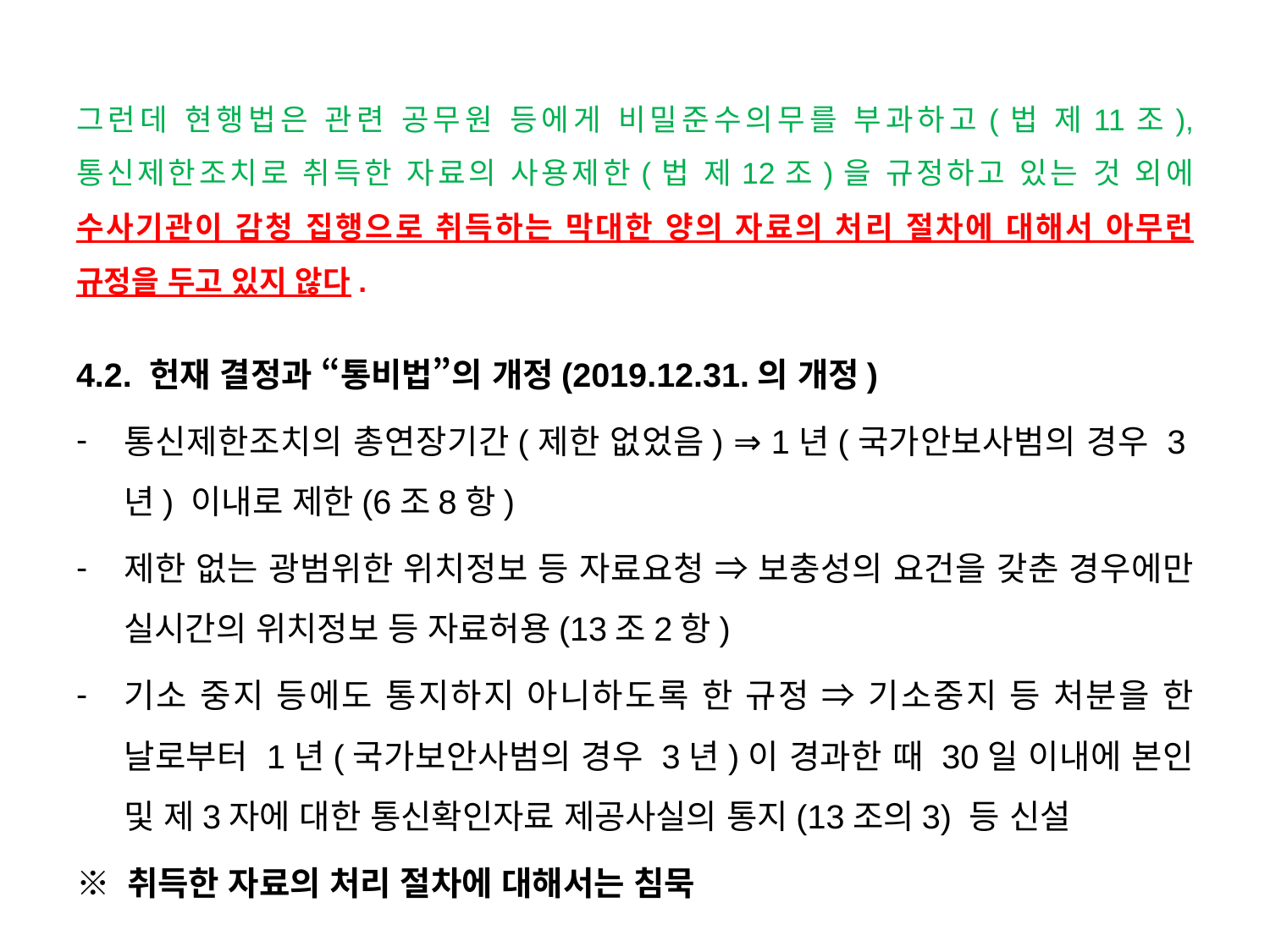

그런데 현행법은 관련 공무원 등에게 비밀준수의무를 부과하고(법 제11조), 통신제한조치로 취득한 자료의 사용제한(법 제12조)을 규정하고 있는 것 외에 수사기관이 감청 집행으로 취득하는 막대한 양의 자료의 처리 절차에 대해서 아무런 규정을 두고 있지 않다.

4.2. 헌재 결정과 “통비법”의 개정(2019.12.31.의 개정)
통신제한조치의 총연장기간(제한 없었음) ⇒ 1년(국가안보사범의 경우 3년) 이내로 제한(6조8항)
제한 없는 광범위한 위치정보 등 자료요청 ⇒ 보충성의 요건을 갖춘 경우에만 실시간의 위치정보 등 자료허용(13조2항)
기소 중지 등에도 통지하지 아니하도록 한 규정 ⇒ 기소중지 등 처분을 한 날로부터 1년(국가보안사범의 경우 3년)이 경과한 때 30일 이내에 본인 및 제3자에 대한 통신확인자료 제공사실의 통지(13조의3) 등 신설
※ 취득한 자료의 처리 절차에 대해서는 침묵